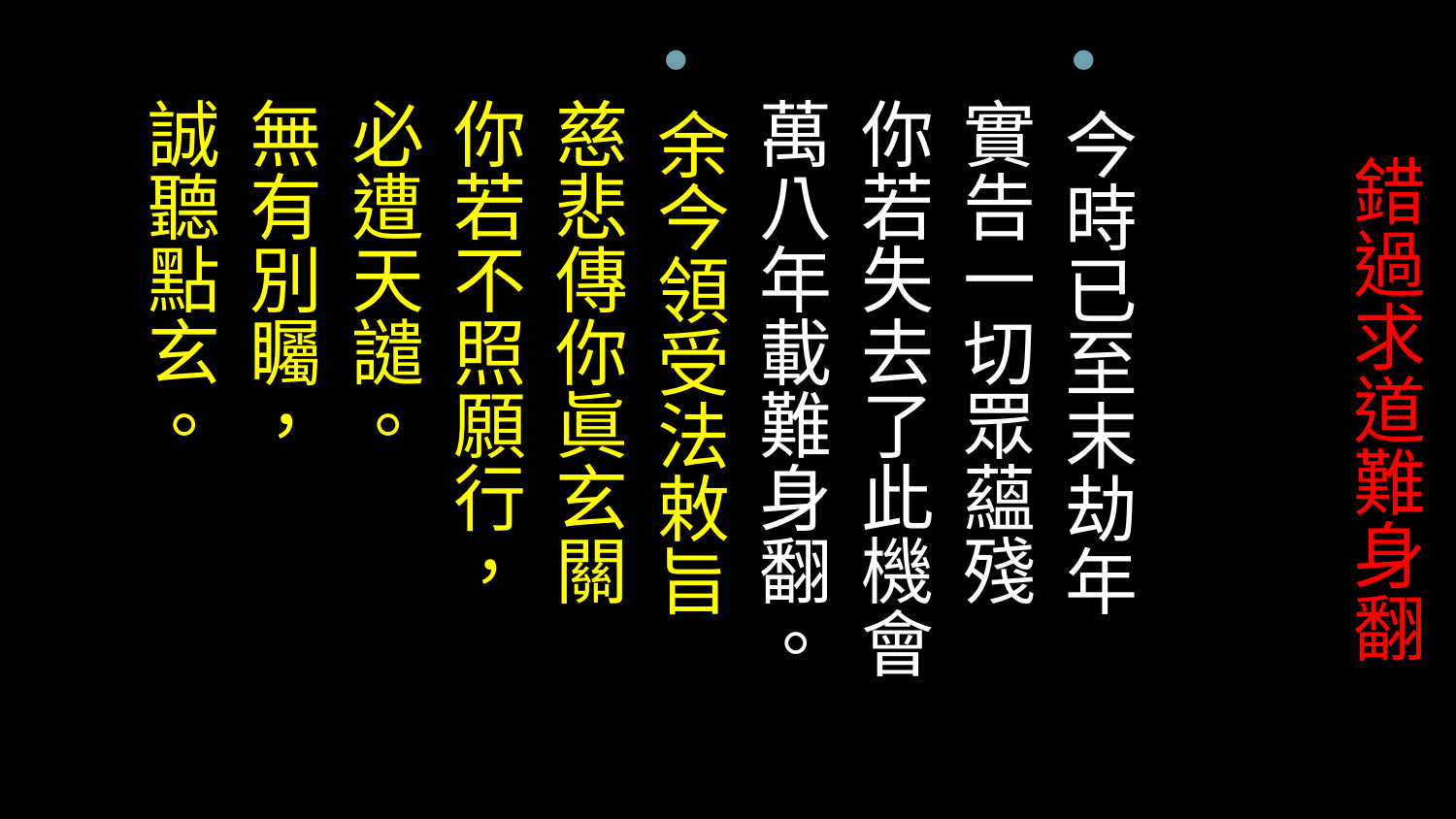

# 錯過求道難身翻
今時已至末劫年
  實告一切眾蘊殘
  你若失去了此機會
  萬八年載難身翻。
余今領受法敕旨
  慈悲傳你眞玄關
  你若不照願行，
  必遭天譴。
  無有別矚，
  誠聽點玄。